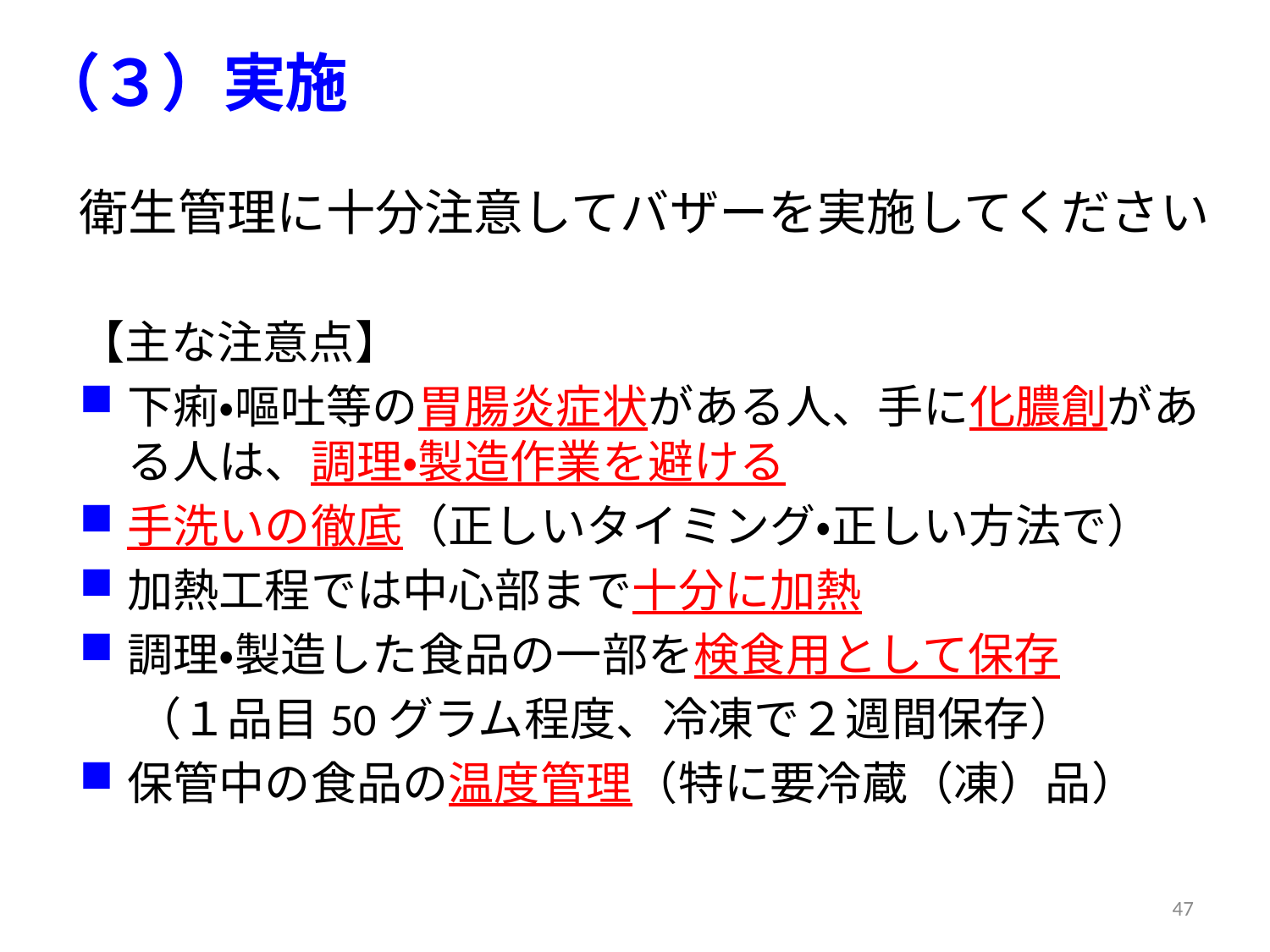

（３）実施
衛生管理に十分注意してバザーを実施してください

【主な注意点】
下痢・嘔吐等の胃腸炎症状がある人、手に化膿創がある人は、調理・製造作業を避ける
手洗いの徹底（正しいタイミング・正しい方法で）
加熱工程では中心部まで十分に加熱
調理・製造した食品の一部を検食用として保存
　 （１品目50グラム程度、冷凍で２週間保存）
保管中の食品の温度管理（特に要冷蔵（凍）品）
47